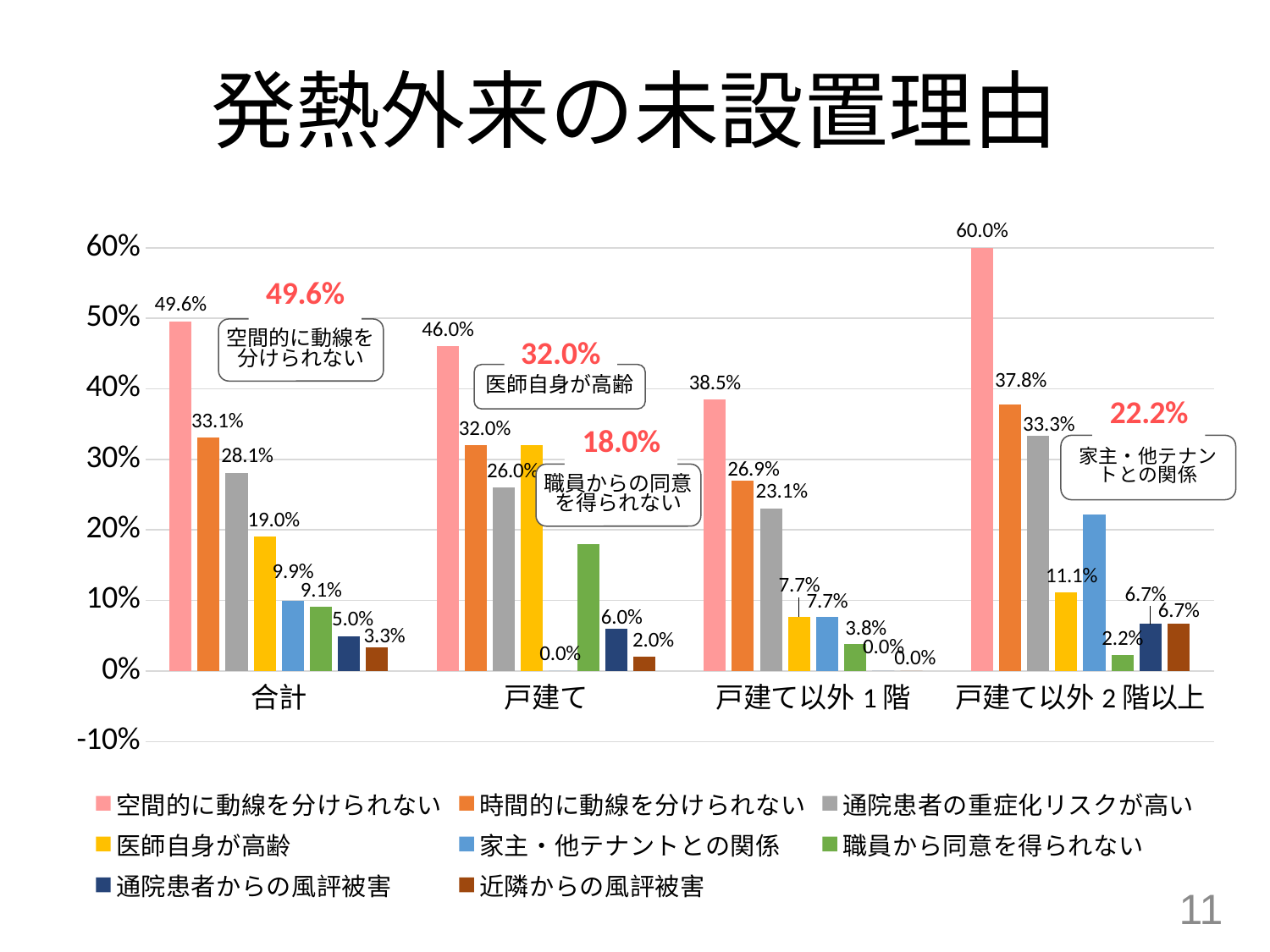

# 発熱外来の未設置理由

### Chart

| Category | 空間的に動線を分けられない | 時間的に動線を分けられない | 通院患者の重症化リスクが高い | 医師自身が高齢 | 家主・他テナントとの関係 | 職員から同意を得られない | 通院患者からの風評被害 | 近隣からの風評被害 |
|---|---|---|---|---|---|---|---|---|
| 合計 | 0.49586776859504134 | 0.3305785123966942 | 0.2809917355371901 | 0.19008264462809918 | 0.09917355371900827 | 0.09090909090909091 | 0.049586776859504134 | 0.03305785123966942 |
| 戸建て | 0.46 | 0.32 | 0.26 | 0.32 | 0.0 | 0.18 | 0.06 | 0.02 |
| 戸建て以外1階 | 0.38461538461538464 | 0.2692307692307692 | 0.23076923076923078 | 0.07692307692307693 | 0.07692307692307693 | 0.038461538461538464 | 0.0 | 0.0 |
| 戸建て以外2階以上 | 0.6 | 0.37777777777777777 | 0.3333333333333333 | 0.1111111111111111 | 0.2222222222222222 | 0.022222222222222223 | 0.06666666666666667 | 0.06666666666666667 |
32.0%
11